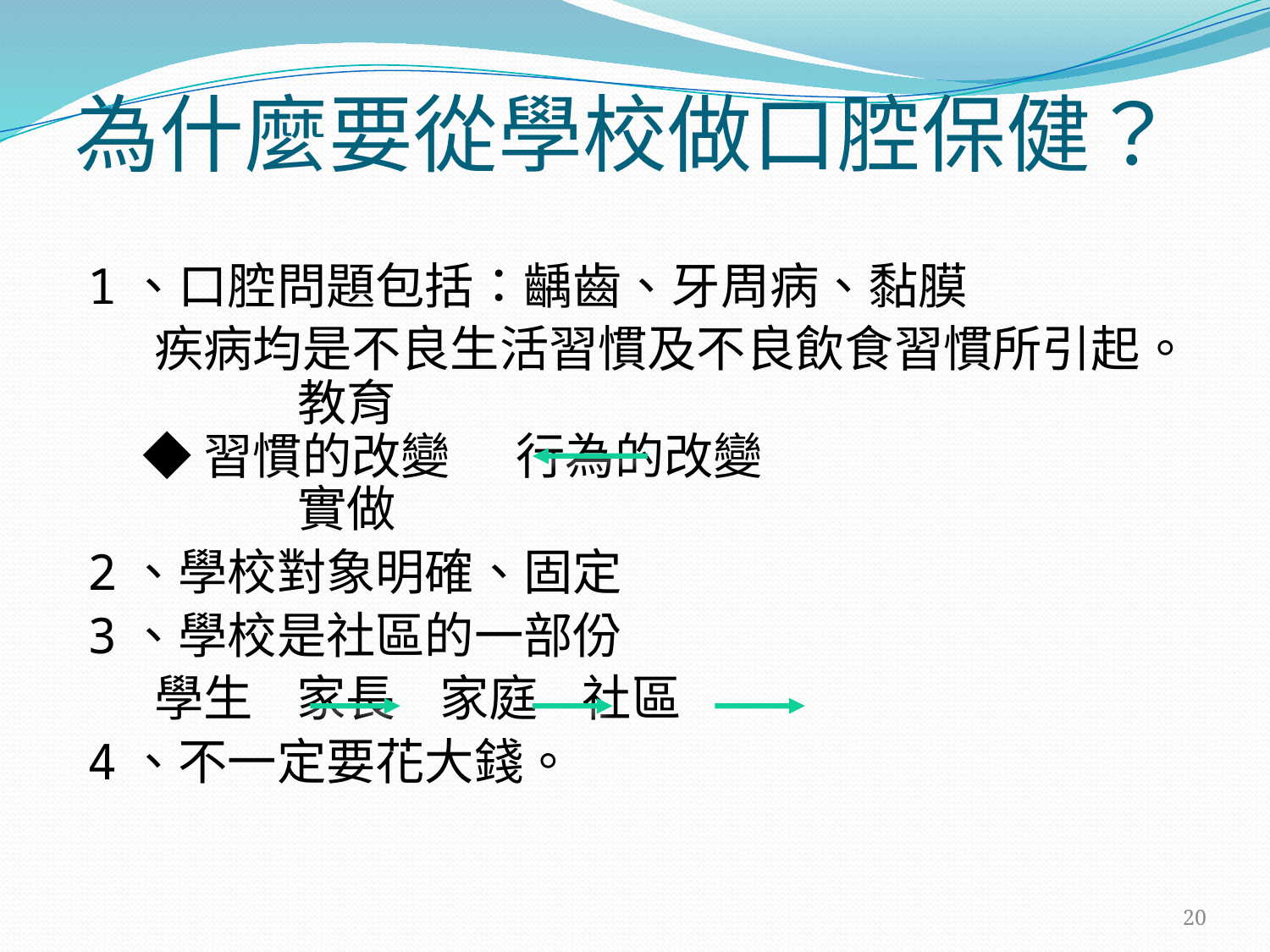

# 為什麼要從學校做口腔保健？

1、口腔問題包括：齲齒、牙周病、黏膜
     疾病均是不良生活習慣及不良飲食習慣所引起。
                  教育
     ◆習慣的改變      行為的改變
                  實做
2、學校對象明確、固定
3、學校是社區的一部份
     學生    家長    家庭    社區
4、不一定要花大錢。

20